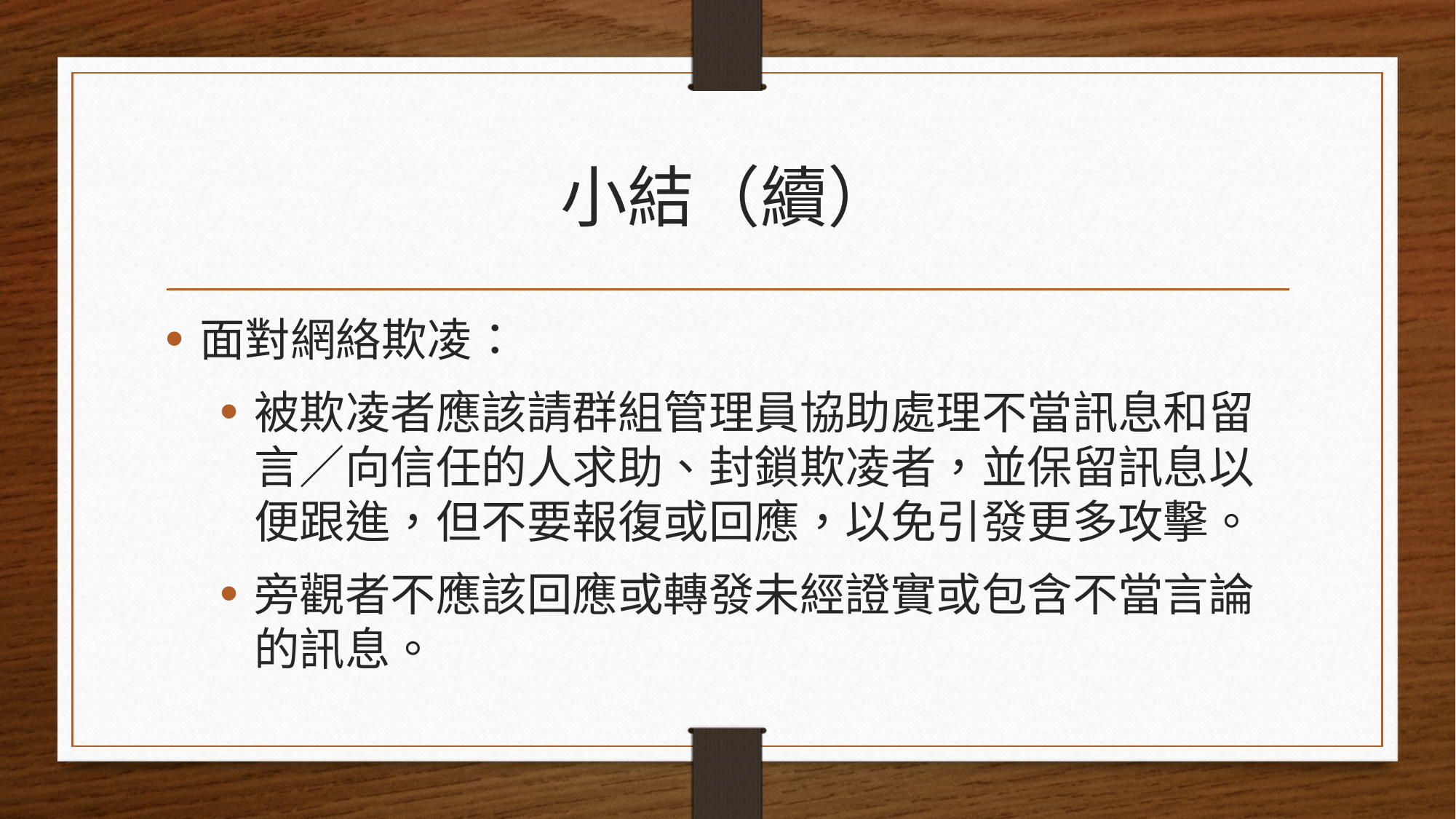

# 小結（續）
面對網絡欺凌：
被欺凌者應該請群組管理員協助處理不當訊息和留言／向信任的人求助、封鎖欺凌者，並保留訊息以便跟進，但不要報復或回應，以免引發更多攻擊。
旁觀者不應該回應或轉發未經證實或包含不當言論的訊息。